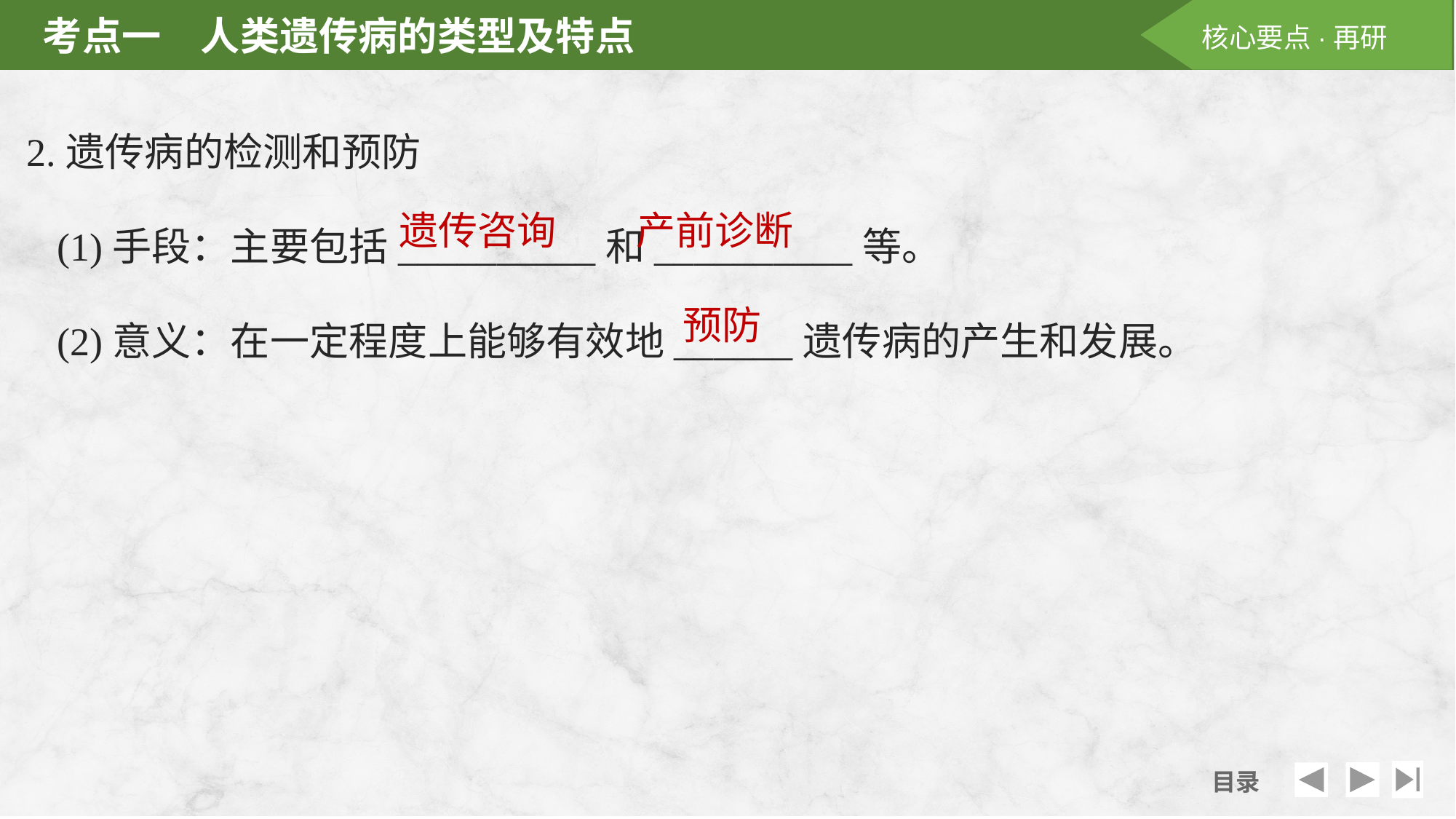

2.遗传病的检测和预防
(1)手段：主要包括__________和__________等。
(2)意义：在一定程度上能够有效地______遗传病的产生和发展。
遗传咨询
产前诊断
预防